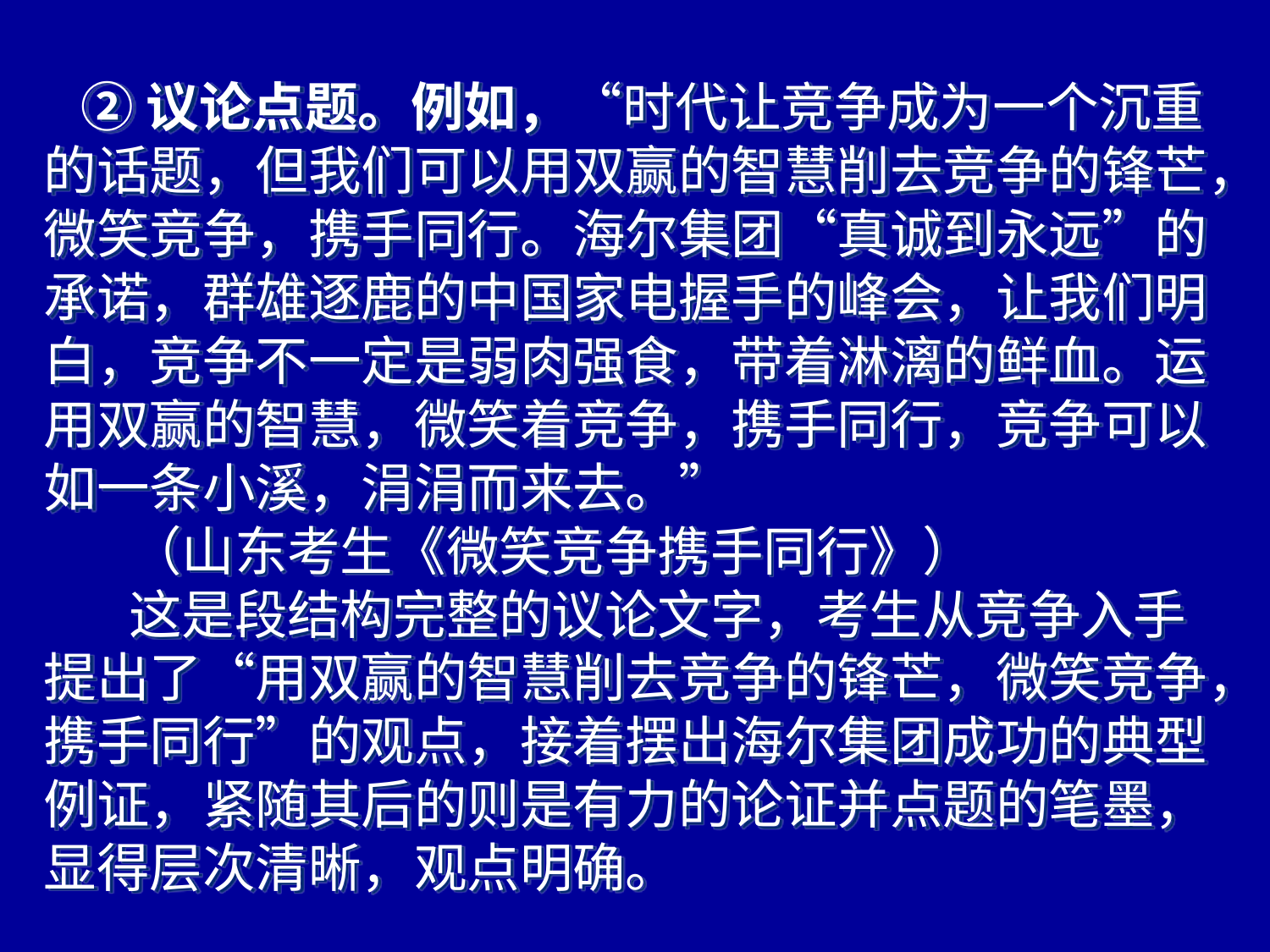

②议论点题。例如，“时代让竞争成为一个沉重的话题，但我们可以用双赢的智慧削去竞争的锋芒，微笑竞争，携手同行。海尔集团“真诚到永远”的承诺，群雄逐鹿的中国家电握手的峰会，让我们明白，竞争不一定是弱肉强食，带着淋漓的鲜血。运用双赢的智慧，微笑着竞争，携手同行，竞争可以如一条小溪，涓涓而来去。”
   （山东考生《微笑竞争携手同行》）
   这是段结构完整的议论文字，考生从竞争入手提出了“用双赢的智慧削去竞争的锋芒，微笑竞争，携手同行”的观点，接着摆出海尔集团成功的典型例证，紧随其后的则是有力的论证并点题的笔墨，显得层次清晰，观点明确。